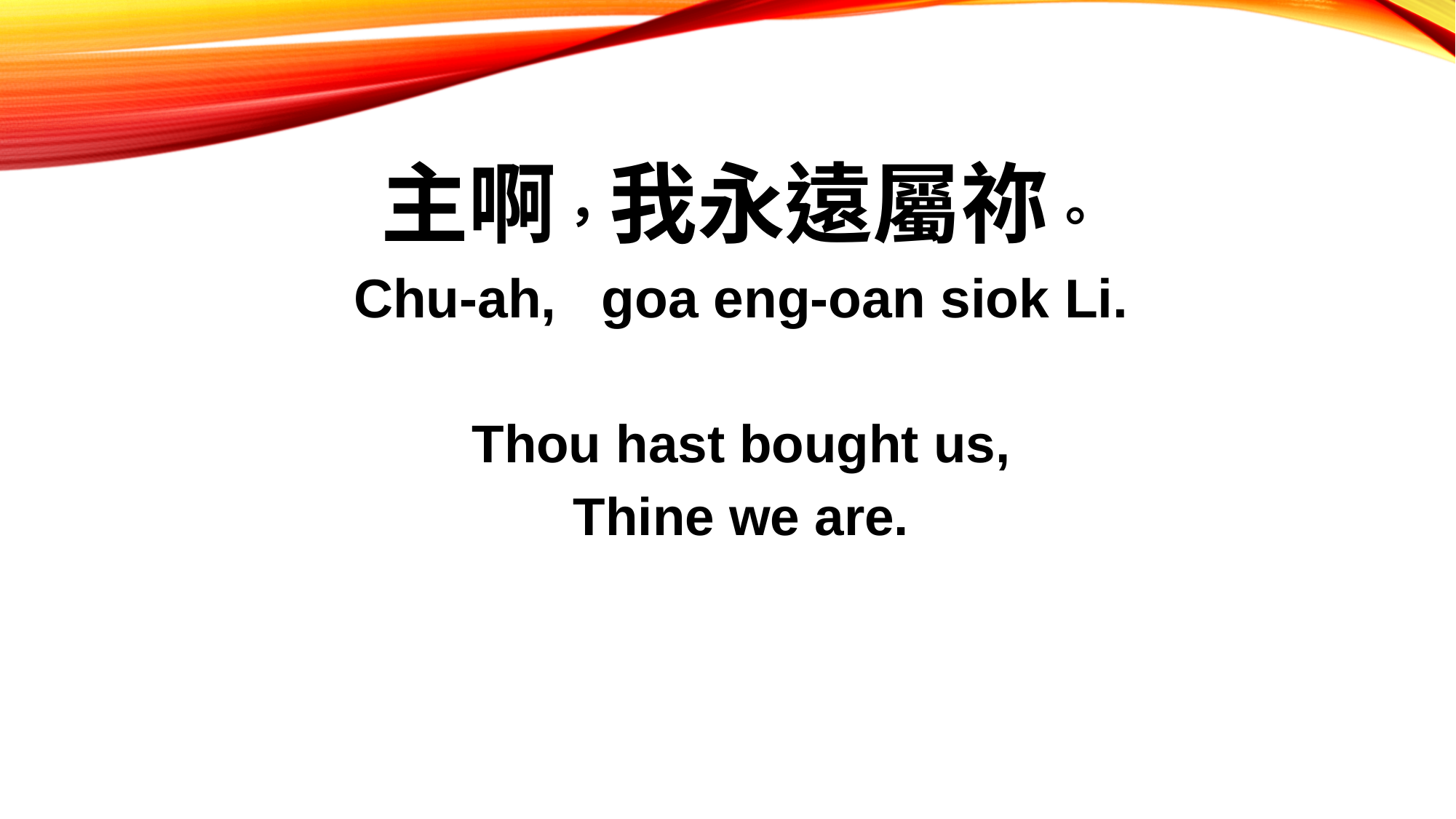

主啊，我永遠屬祢。
Chu-ah,   goa eng-oan siok Li.

Thou hast bought us,
Thine we are.